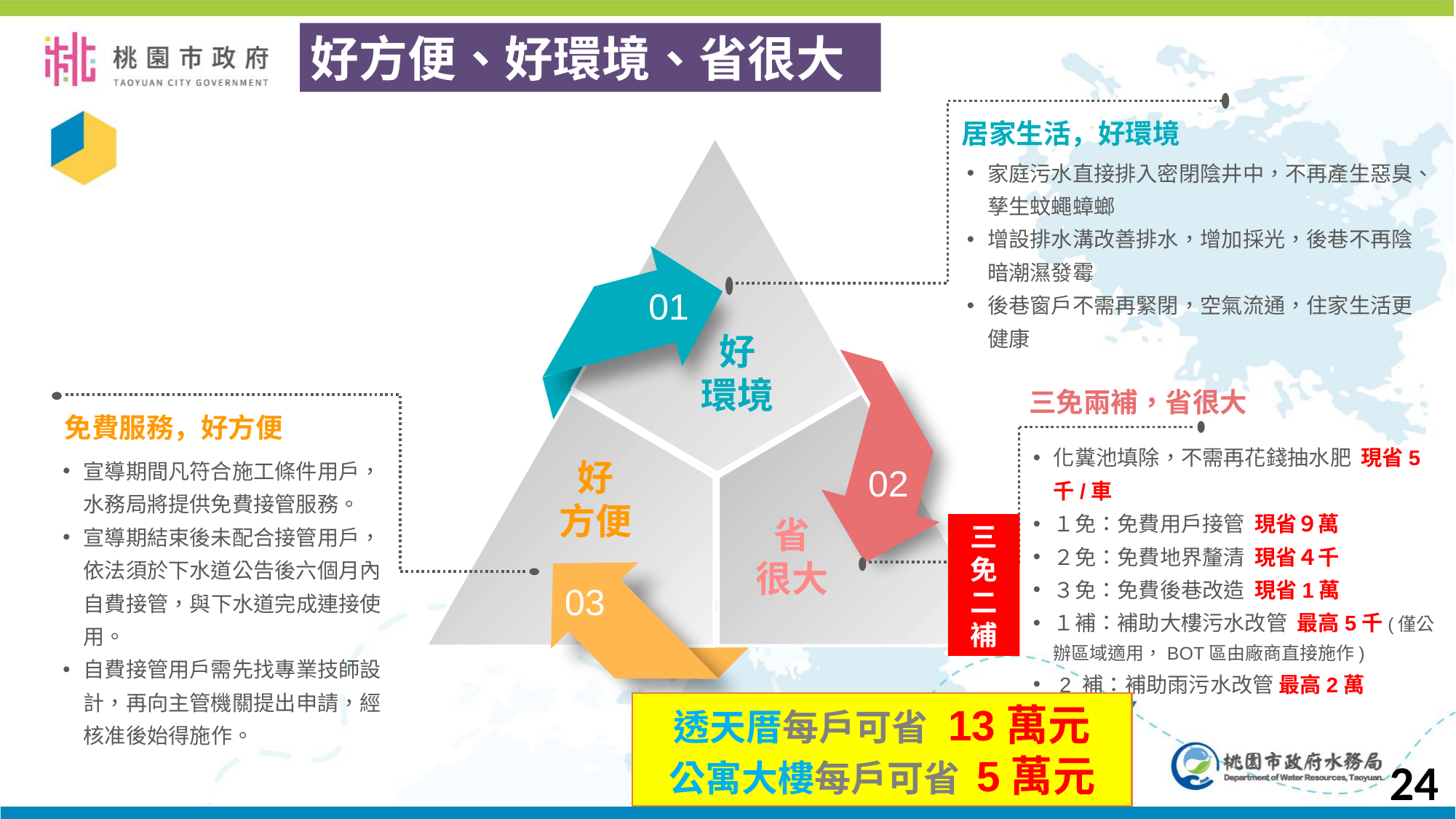

好方便、好環境、省很大

居家生活，好環境
家庭污水直接排入密閉陰井中，不再產生惡臭、孳生蚊蠅蟑螂
增設排水溝改善排水，增加採光，後巷不再陰暗潮濕發霉
後巷窗戶不需再緊閉，空氣流通，住家生活更健康

01
好
環境

02

三免兩補，省很大

免費服務，好方便
宣導期間凡符合施工條件用戶，水務局將提供免費接管服務。
宣導期結束後未配合接管用戶，依法須於下水道公告後六個月內自費接管，與下水道完成連接使用。
自費接管用戶需先找專業技師設計，再向主管機關提出申請，經核准後始得施作。

化糞池填除，不需再花錢抽水肥  現省5千/車
１免：免費用戶接管  現省９萬
２免：免費地界釐清  現省４千
３免：免費後巷改造  現省1萬
１補：補助大樓污水改管  最高5千(僅公辦區域適用，BOT區由廠商直接施作)
 2 補：補助雨污水改管 最高2萬
三免二補
好
方便
省
很大

03

透天厝每戶可省 13萬元
公寓大樓每戶可省 5萬元
24